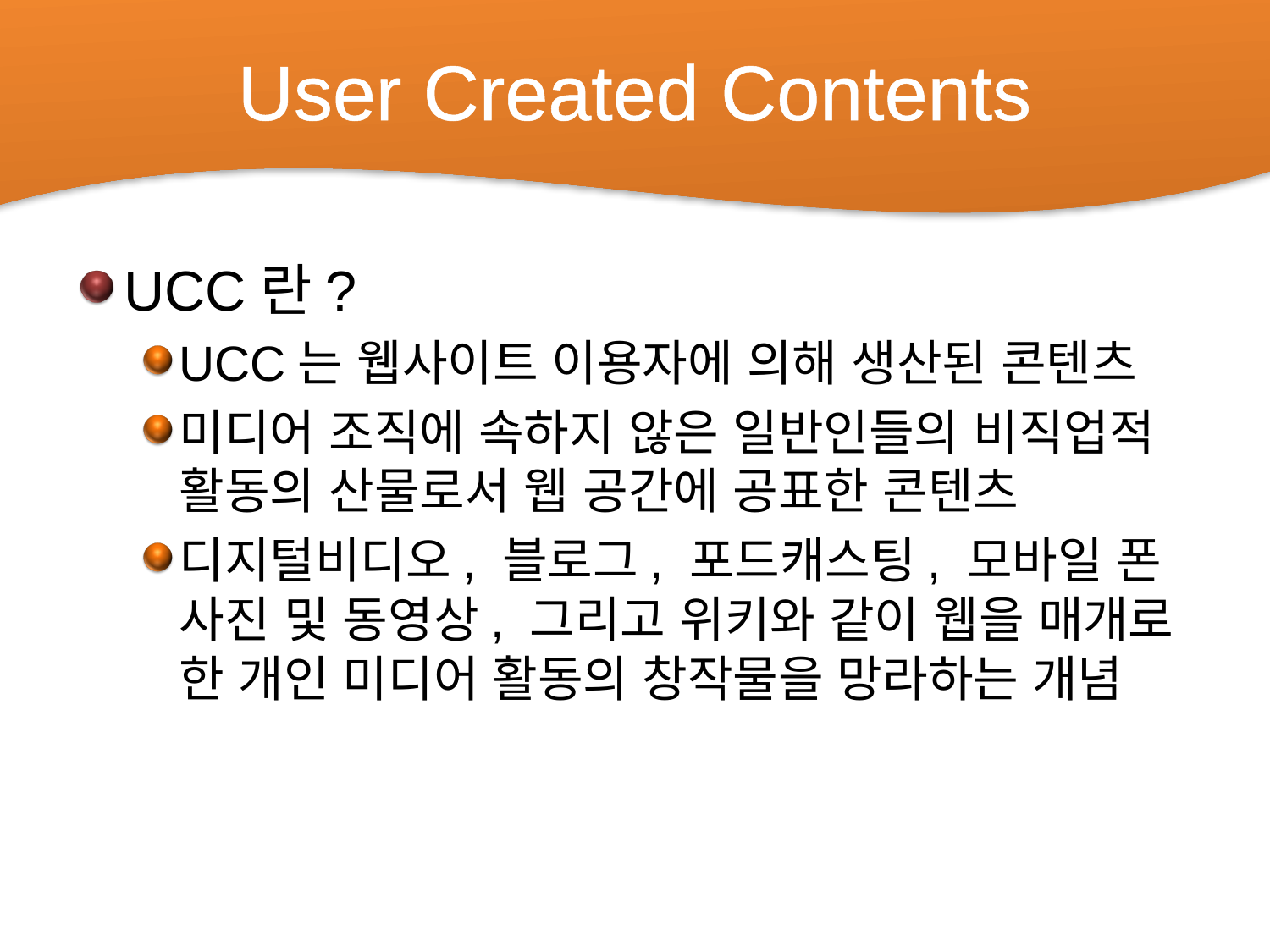

# User Created Contents
UCC란?
UCC는 웹사이트 이용자에 의해 생산된 콘텐츠
미디어 조직에 속하지 않은 일반인들의 비직업적 활동의 산물로서 웹 공간에 공표한 콘텐츠
디지털비디오, 블로그, 포드캐스팅, 모바일 폰 사진 및 동영상, 그리고 위키와 같이 웹을 매개로 한 개인 미디어 활동의 창작물을 망라하는 개념